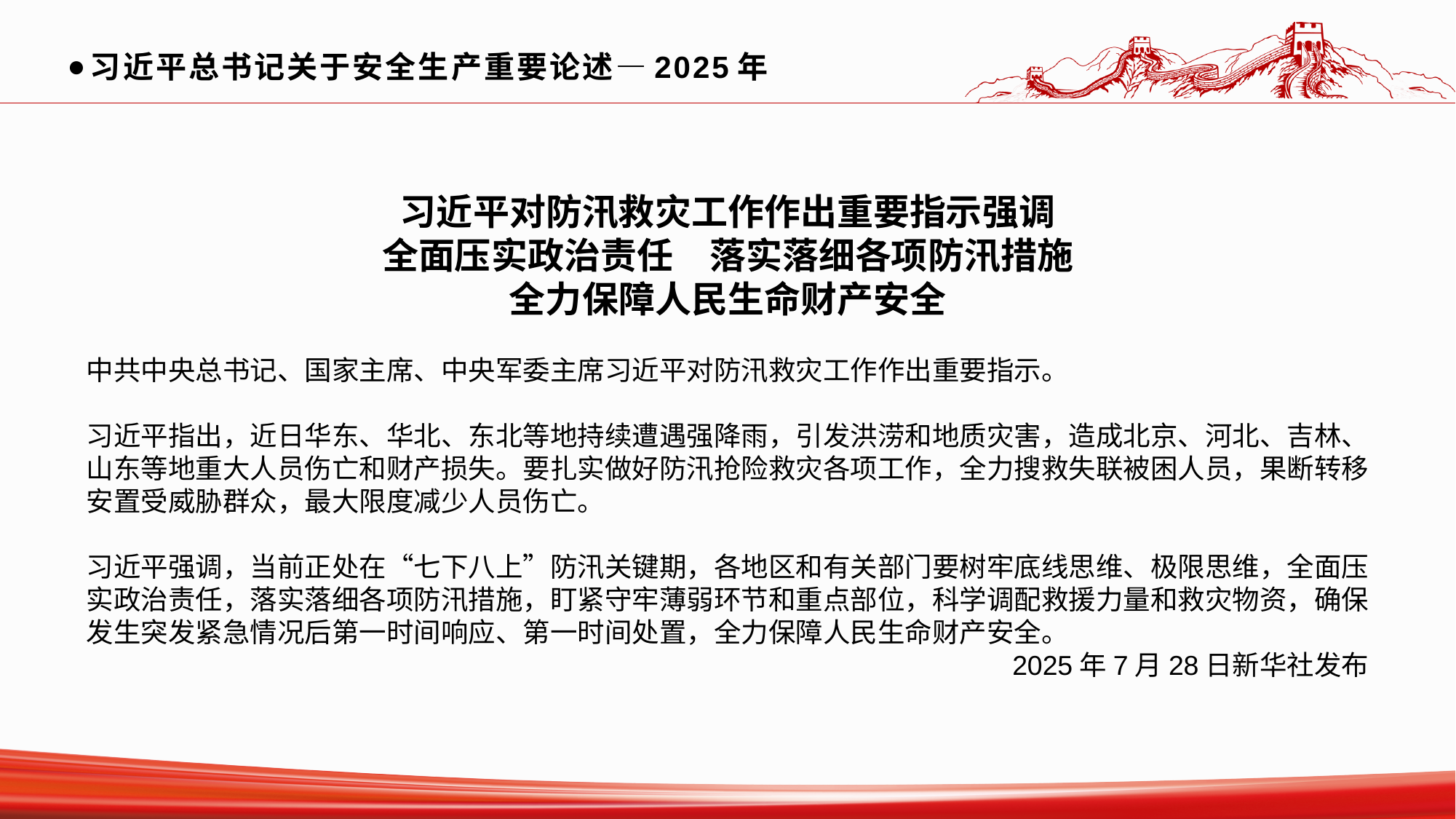

习近平总书记关于安全生产重要论述—2025年
习近平对防汛救灾工作作出重要指示强调
全面压实政治责任　落实落细各项防汛措施
全力保障人民生命财产安全
中共中央总书记、国家主席、中央军委主席习近平对防汛救灾工作作出重要指示。
习近平指出，近日华东、华北、东北等地持续遭遇强降雨，引发洪涝和地质灾害，造成北京、河北、吉林、山东等地重大人员伤亡和财产损失。要扎实做好防汛抢险救灾各项工作，全力搜救失联被困人员，果断转移安置受威胁群众，最大限度减少人员伤亡。
习近平强调，当前正处在“七下八上”防汛关键期，各地区和有关部门要树牢底线思维、极限思维，全面压实政治责任，落实落细各项防汛措施，盯紧守牢薄弱环节和重点部位，科学调配救援力量和救灾物资，确保发生突发紧急情况后第一时间响应、第一时间处置，全力保障人民生命财产安全。
2025年7月28日新华社发布